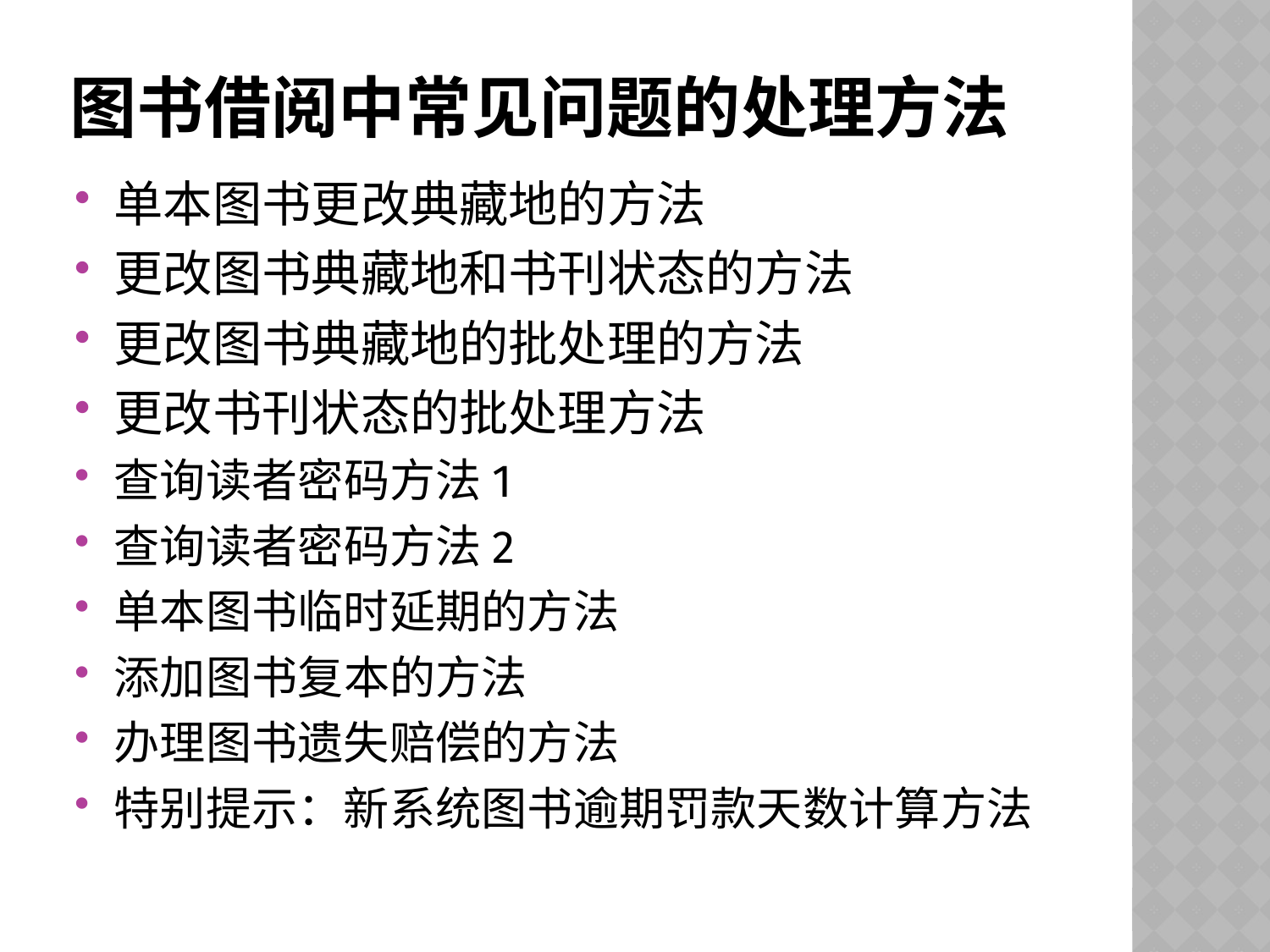

# 图书借阅中常见问题的处理方法
单本图书更改典藏地的方法
更改图书典藏地和书刊状态的方法
更改图书典藏地的批处理的方法
更改书刊状态的批处理方法
查询读者密码方法1
查询读者密码方法2
单本图书临时延期的方法
添加图书复本的方法
办理图书遗失赔偿的方法
特别提示：新系统图书逾期罚款天数计算方法